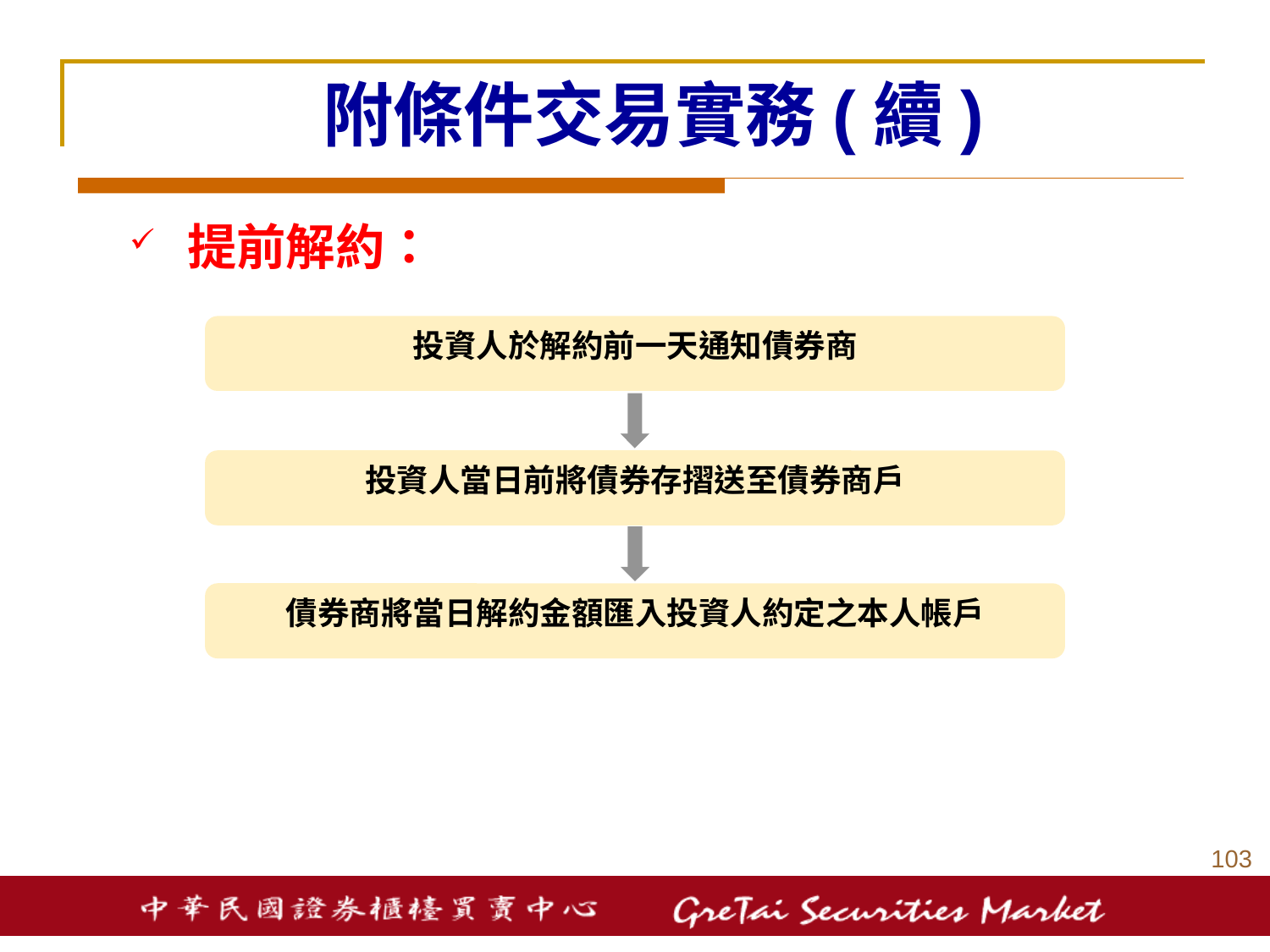

# 附條件交易實務(續)

提前解約：
投資人於解約前一天通知債券商

投資人當日前將債券存摺送至債券商戶

債券商將當日解約金額匯入投資人約定之本人帳戶

103